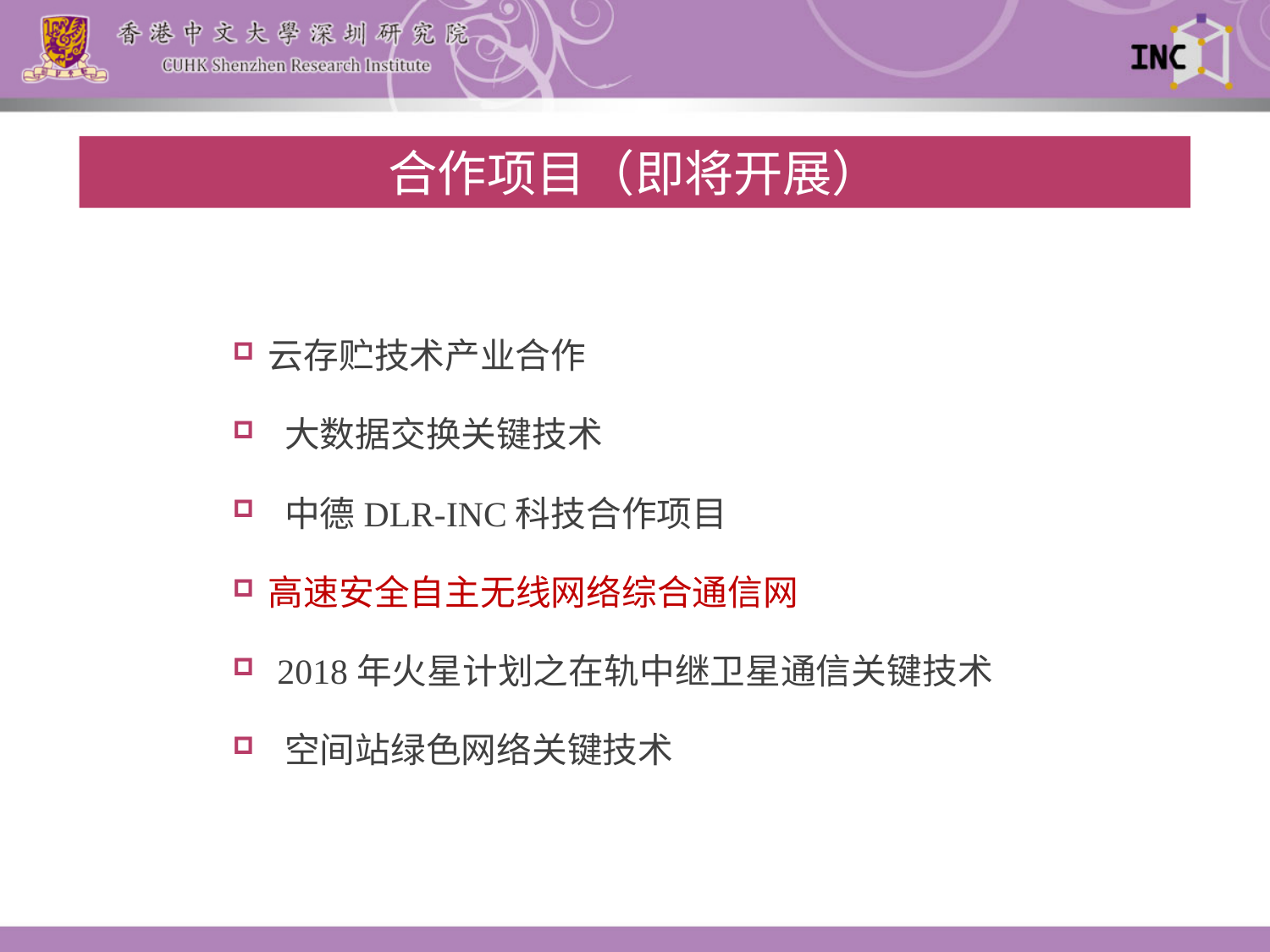

合作项目（即将开展）
云存贮技术产业合作
 大数据交换关键技术
 中德DLR-INC科技合作项目
高速安全自主无线网络综合通信网
 2018年火星计划之在轨中继卫星通信关键技术
 空间站绿色网络关键技术